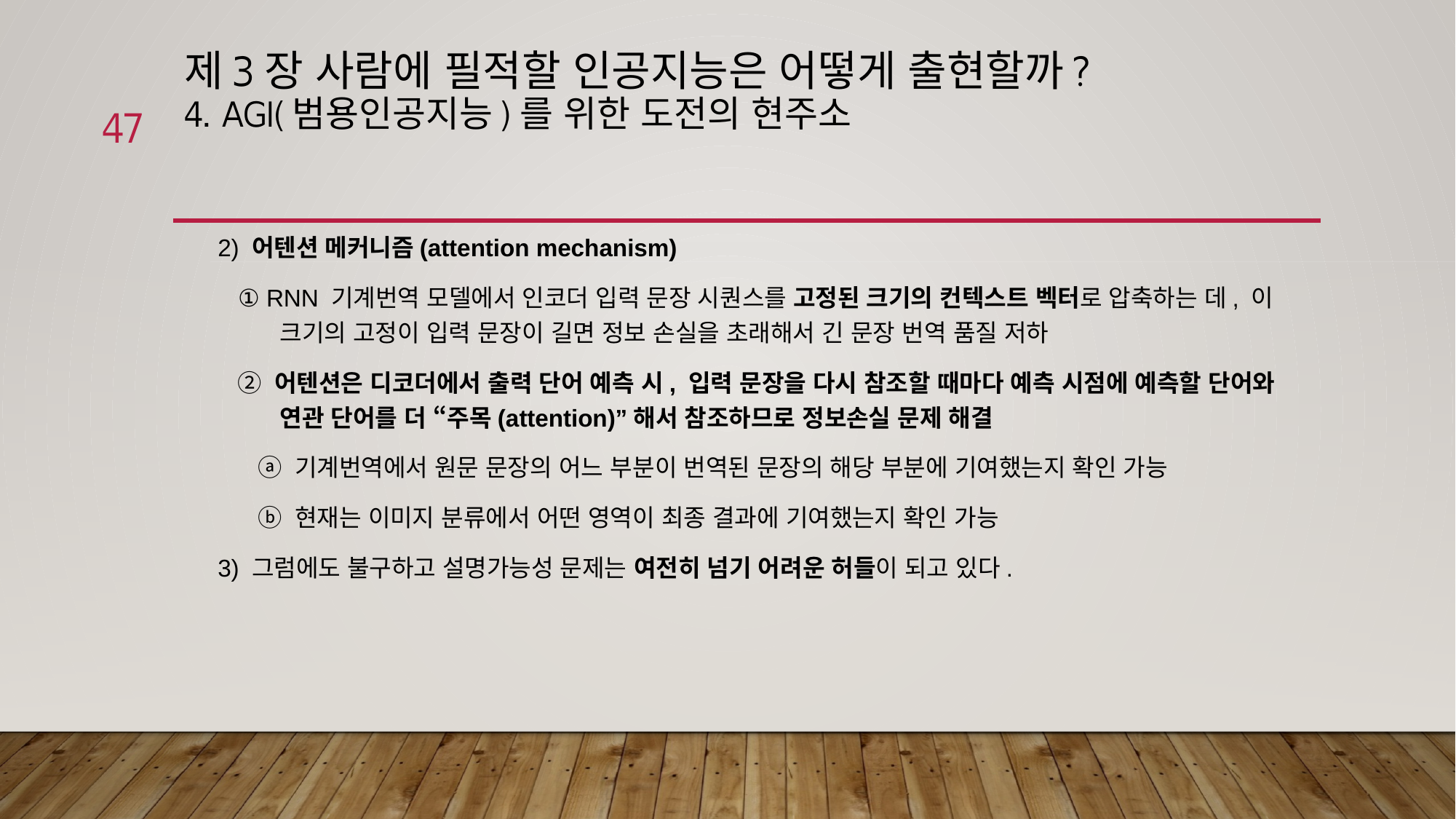

# 제3장 사람에 필적할 인공지능은 어떻게 출현할까? 4. AGI(범용인공지능)를 위한 도전의 현주소
47

     2) 어텐션 메커니즘(attention mechanism)
        ① RNN 기계번역 모델에서 인코더 입력 문장 시퀀스를 고정된 크기의 컨텍스트 벡터로 압축하는 데, 이 크기의 고정이 입력 문장이 길면 정보 손실을 초래해서 긴 문장 번역 품질 저하
        ② 어텐션은 디코더에서 출력 단어 예측 시, 입력 문장을 다시 참조할 때마다 예측 시점에 예측할 단어와 연관 단어를 더 “주목(attention)”해서 참조하므로 정보손실 문제 해결
           ⓐ 기계번역에서 원문 문장의 어느 부분이 번역된 문장의 해당 부분에 기여했는지 확인 가능
           ⓑ 현재는 이미지 분류에서 어떤 영역이 최종 결과에 기여했는지 확인 가능
     3) 그럼에도 불구하고 설명가능성 문제는 여전히 넘기 어려운 허들이 되고 있다.